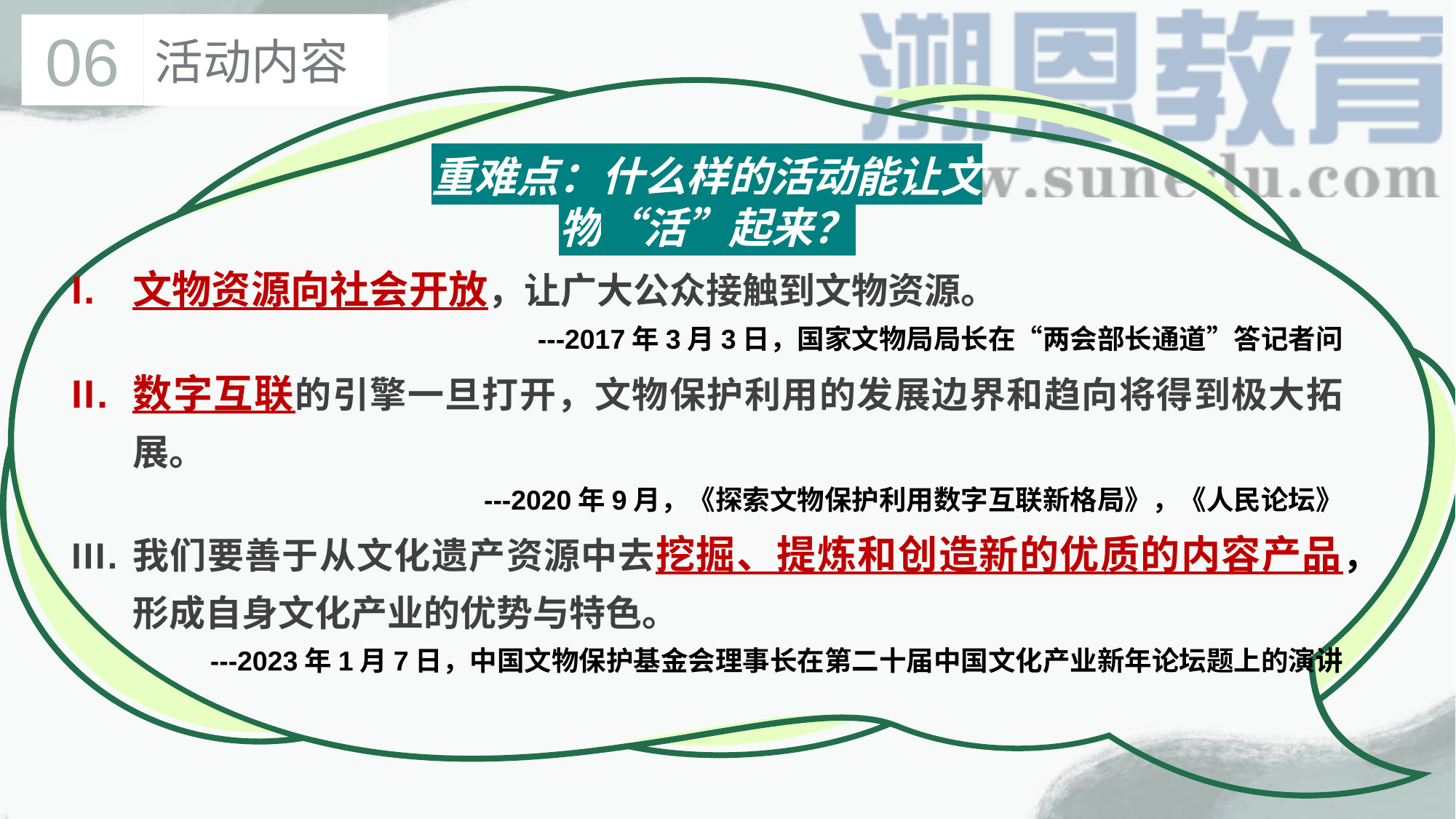

06
活动内容

文物资源向社会开放，让广大公众接触到文物资源。
---2017年3月3日，国家文物局局长在“两会部长通道”答记者问
数字互联的引擎一旦打开，文物保护利用的发展边界和趋向将得到极大拓展。
---2020年9月，《探索文物保护利用数字互联新格局》，《人民论坛》
我们要善于从文化遗产资源中去挖掘、提炼和创造新的优质的内容产品，形成自身文化产业的优势与特色。
---2023年1月7日，中国文物保护基金会理事长在第二十届中国文化产业新年论坛题上的演讲

重难点：什么样的活动能让文物“活”起来？